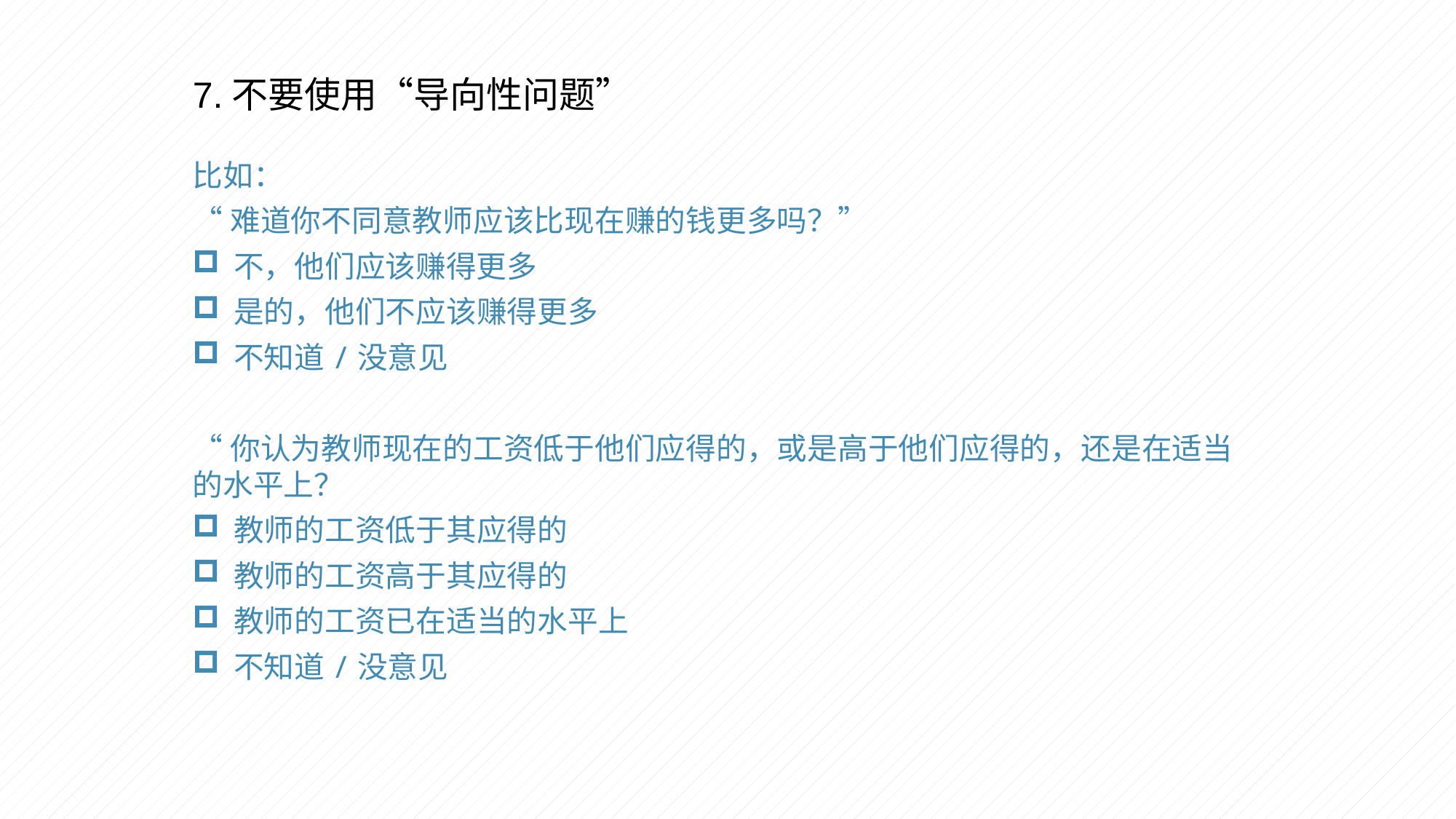

7.不要使用“导向性问题”
比如：
“难道你不同意教师应该比现在赚的钱更多吗？”
不，他们应该赚得更多
是的，他们不应该赚得更多
不知道/没意见

“你认为教师现在的工资低于他们应得的，或是高于他们应得的，还是在适当的水平上？
教师的工资低于其应得的
教师的工资高于其应得的
教师的工资已在适当的水平上
不知道/没意见